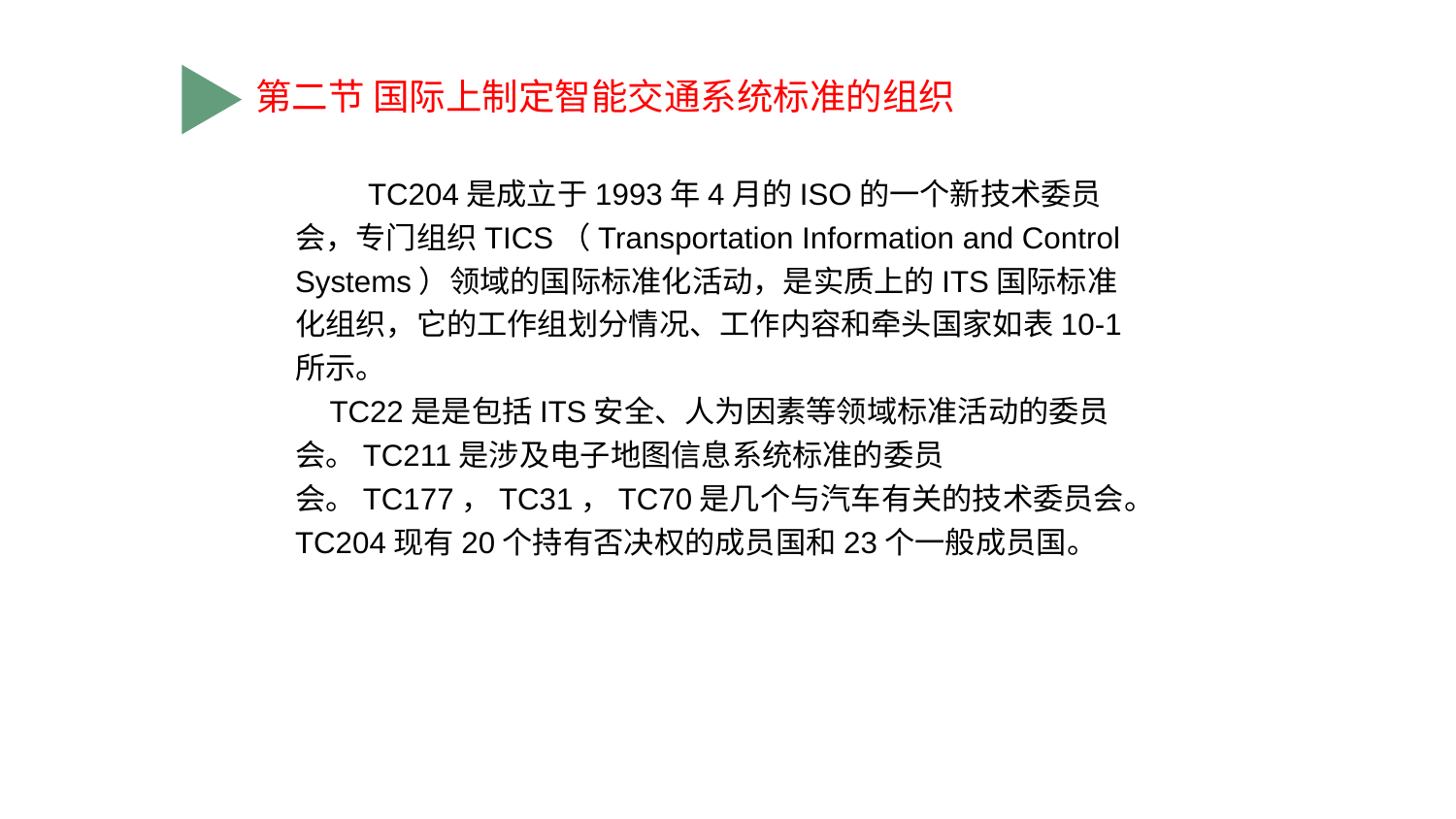

第二节 国际上制定智能交通系统标准的组织

# TC204是成立于1993年4月的ISO的一个新技术委员会，专门组织TICS（Transportation Information and Control Systems）领域的国际标准化活动，是实质上的ITS国际标准化组织，它的工作组划分情况、工作内容和牵头国家如表10-1所示。 TC22是是包括ITS安全、人为因素等领域标准活动的委员会。TC211是涉及电子地图信息系统标准的委员会。TC177，TC31，TC70是几个与汽车有关的技术委员会。TC204现有20个持有否决权的成员国和23个一般成员国。